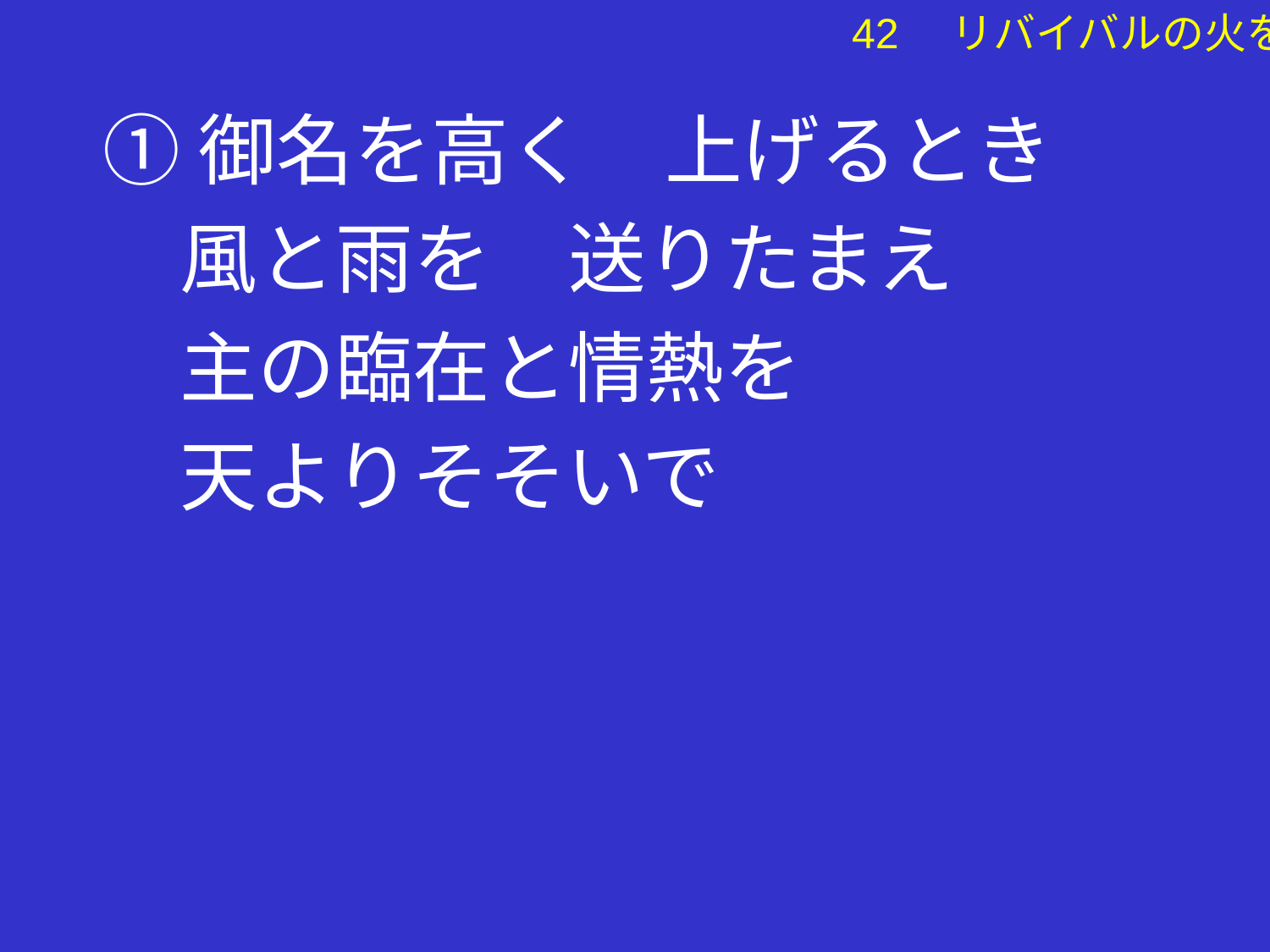

①御名を高く　上げるとき
　風と雨を　送りたまえ
　主の臨在と情熱を
　天よりそそいで

# 42　リバイバルの火を